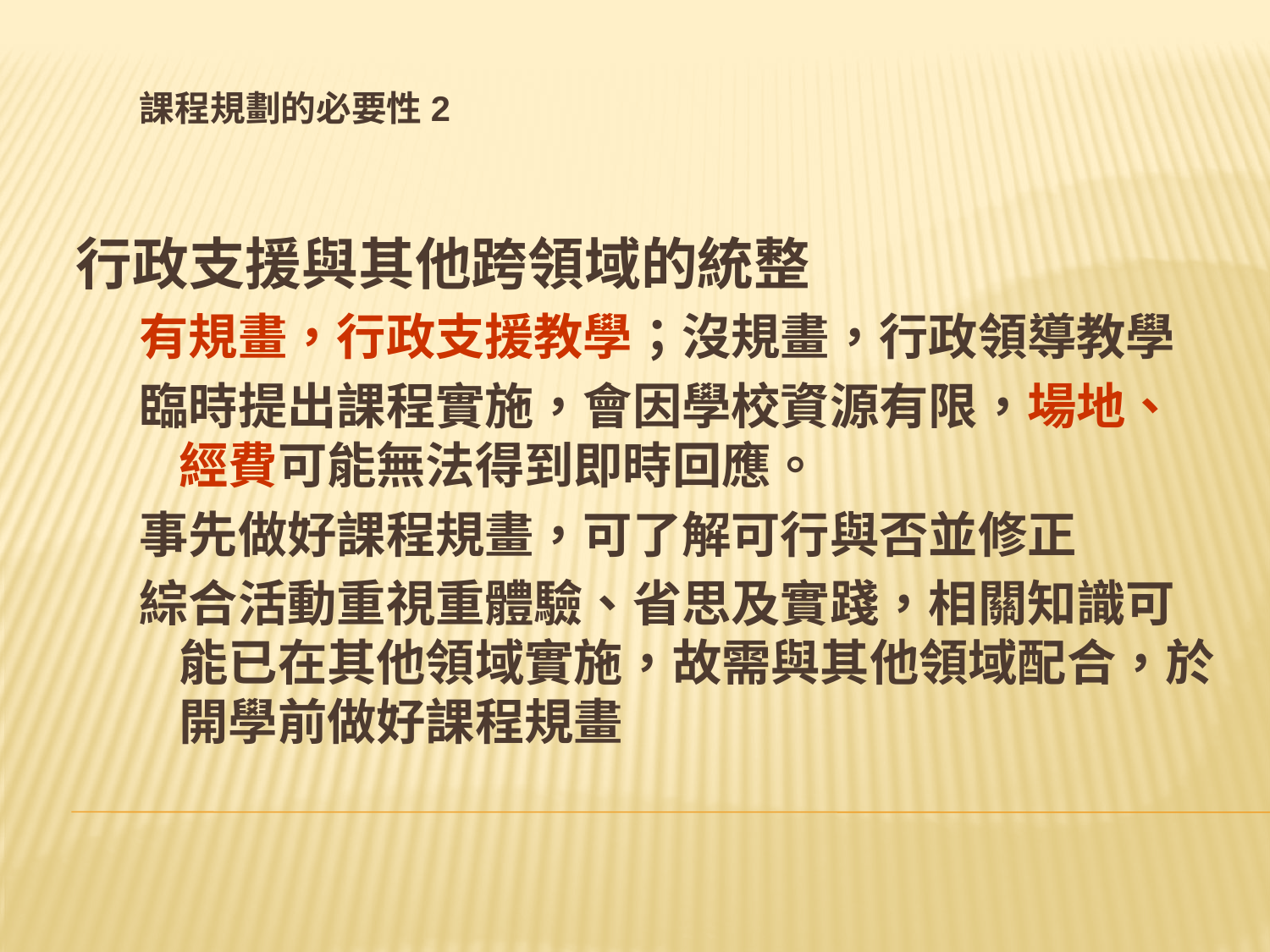

# 課程規劃的必要性2
行政支援與其他跨領域的統整
有規畫，行政支援教學；沒規畫，行政領導教學
臨時提出課程實施，會因學校資源有限，場地、經費可能無法得到即時回應。
事先做好課程規畫，可了解可行與否並修正
綜合活動重視重體驗、省思及實踐，相關知識可能已在其他領域實施，故需與其他領域配合，於開學前做好課程規畫